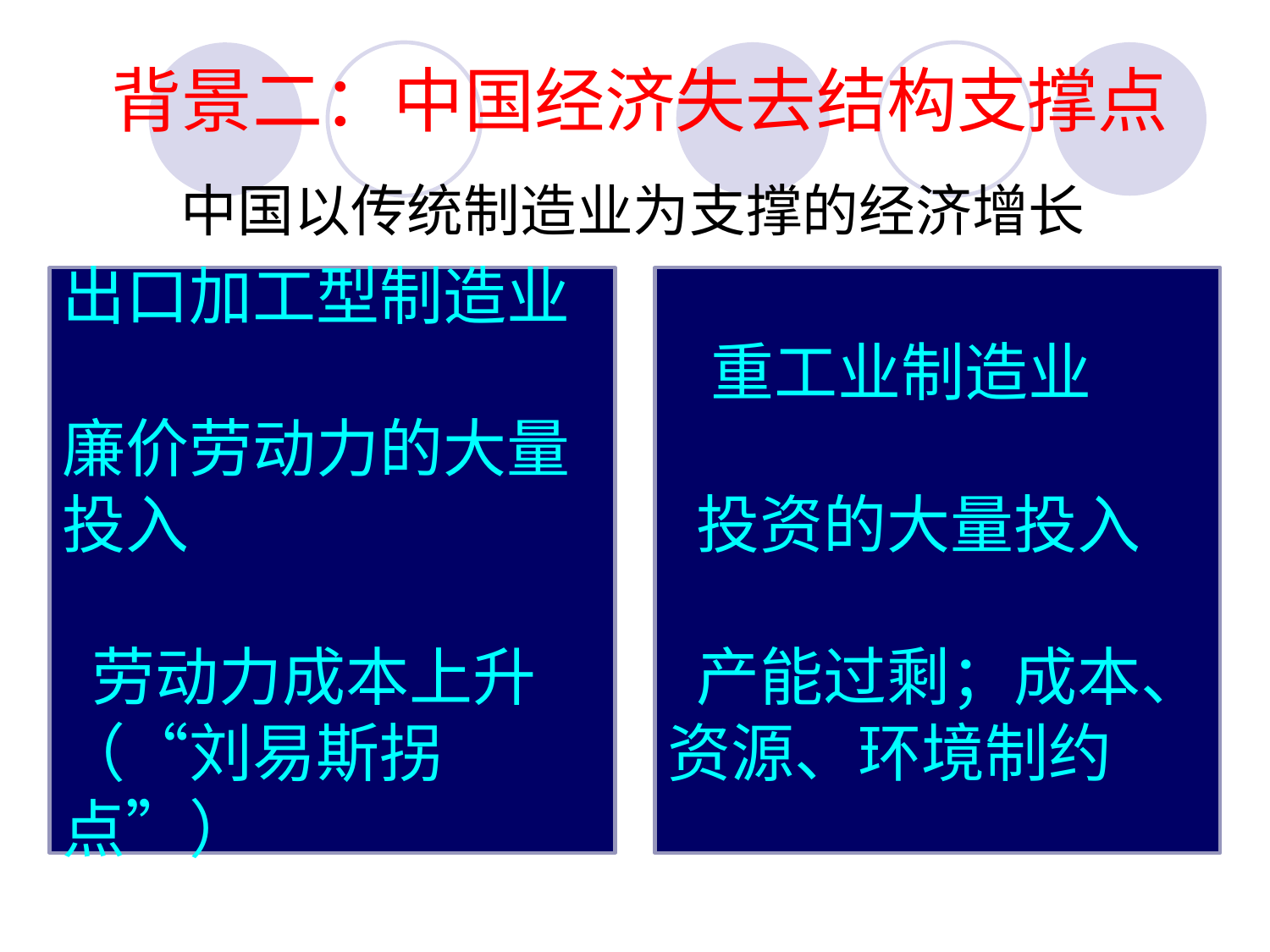

背景二：中国经济失去结构支撑点
中国以传统制造业为支撑的经济增长
出口加工型制造业

廉价劳动力的大量投入

 劳动力成本上升（“刘易斯拐点”）
  重工业制造业

 投资的大量投入

 产能过剩；成本、资源、环境制约